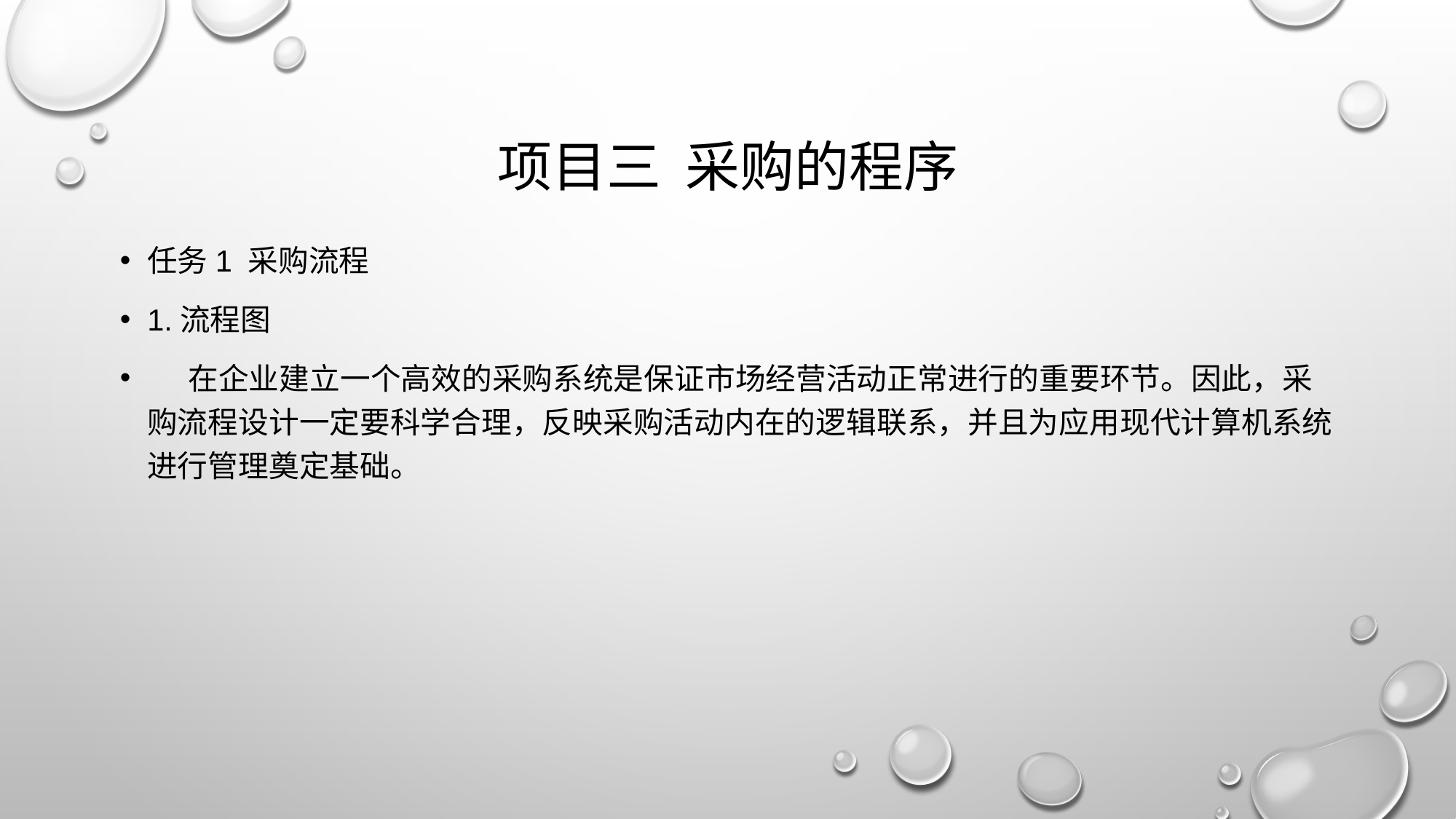

# 项目三  采购的程序
任务1 采购流程
1.流程图
     在企业建立一个高效的采购系统是保证市场经营活动正常进行的重要环节。因此，采购流程设计一定要科学合理，反映采购活动内在的逻辑联系，并且为应用现代计算机系统进行管理奠定基础。